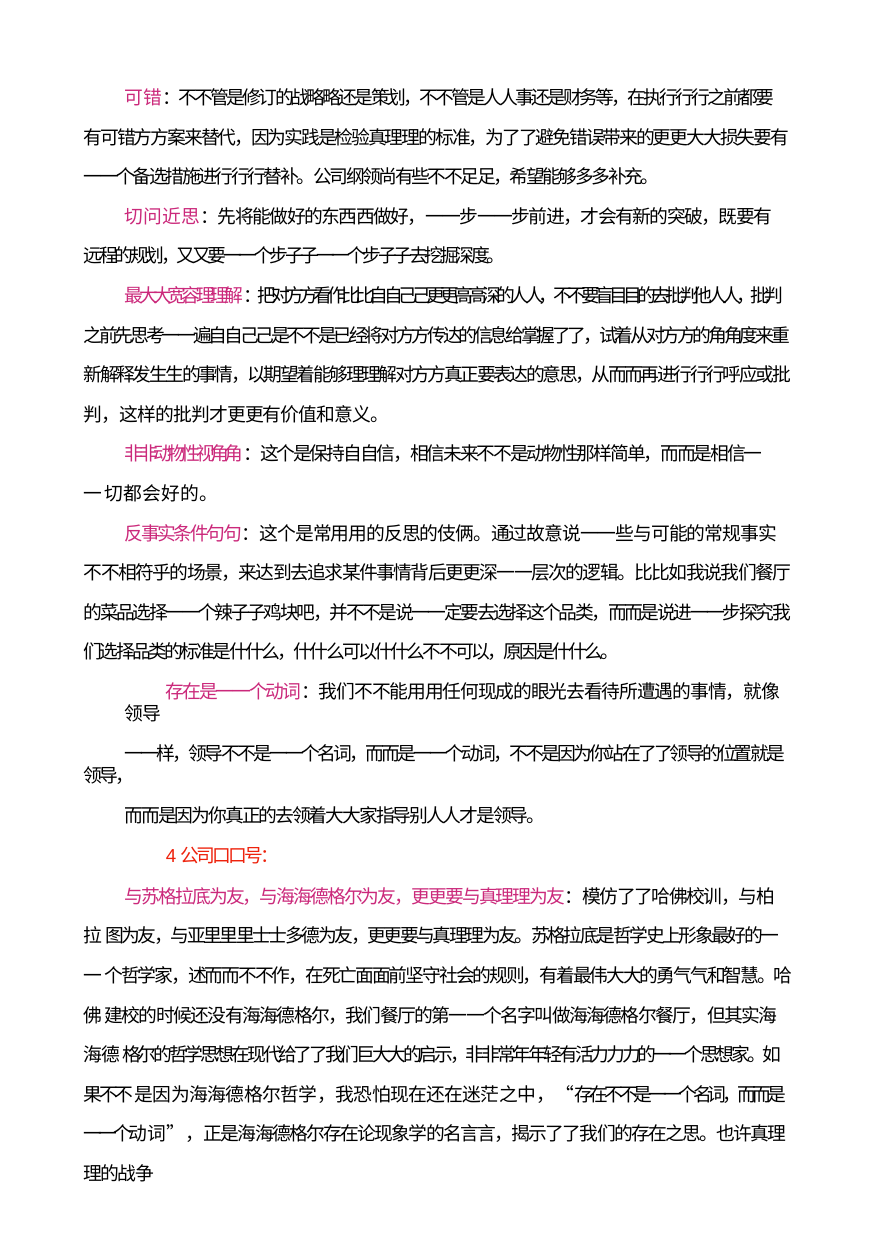

可错：不不管是修订的战略略还是策划，不不管是⼈人事还是财务等，在执⾏行行之前都要
有可错⽅方案来替代，因为实践是检验真理理的标准，为了了避免错误带来的更更⼤大损失要有
⼀一个备选措施进⾏行行替补。公司纲领尚有些不不⾜足，希望能够多多补充。
切问近思：先将能做好的东⻄西做好，⼀一步⼀一步前进，才会有新的突破，既要有 远程的规划，⼜又要⼀一个步⼦子⼀一个步⼦子去挖掘深度。
最⼤大宽容理理解：把对⽅方看作⽐比⾃自⼰己更更⾼高深的⼈人，不不要盲⽬目的去批判他⼈人，批判 之前先思考⼀一遍⾃自⼰己是不不是已经将对⽅方传达的信息给掌握了了，试着从对⽅方的⻆角度来重 新解释发⽣生的事情，以期望着能够理理解对⽅方真正要表达的意思，从⽽而再进⾏行行呼应或批 判，这样的批判才更更有价值和意义。
⾮非动物性视⻆角：这个是保持⾃自信，相信未来不不是动物性那样简单，⽽而是相信⼀一 切都会好的。
反事实条件句句：这个是常⽤用的反思的伎俩。通过故意说⼀一些与可能的常规事实 不不相符乎的场景，来达到去追求某件事情背后更更深⼀一层次的逻辑。⽐比如我说我们餐厅 的菜品选择⼀一个辣⼦子鸡块吧，并不不是说⼀一定要去选择这个品类，⽽而是说进⼀一步探究我 们选择品类的标准是什什么，什什么可以什什么不不可以，原因是什什么。
存在是⼀一个动词：我们不不能⽤用任何现成的眼光去看待所遭遇的事情，就像领导
⼀一样，领导不不是⼀一个名词，⽽而是⼀一个动词，不不是因为你站在了了领导的位置就是领导，
⽽而是因为你真正的去领着⼤大家指导别⼈人才是领导。
4公司⼝口号：
与苏格拉底为友，与海海德格尔为友，更更要与真理理为友：模仿了了哈佛校训，与柏拉 图为友，与亚⾥里里⼠士多德为友，更更要与真理理为友。苏格拉底是哲学史上形象最好的⼀一 个哲学家，述⽽而不不作，在死亡⾯面前坚守社会的规则，有着最伟⼤大的勇⽓气和智慧。哈佛 建校的时候还没有海海德格尔，我们餐厅的第⼀一个名字叫做海海德格尔餐厅，但其实海海德 格尔的哲学思想在现代给了了我们巨⼤大的启示，⾮非常年年轻有活⼒力力的⼀一个思想家。如果不不 是因为海海德格尔哲学，我恐怕现在还在迷茫之中，“存在不不是⼀一个名词，⽽而是⼀一个动 词”，正是海海德格尔存在论现象学的名⾔言，揭示了了我们的存在之思。也许真理理的战争